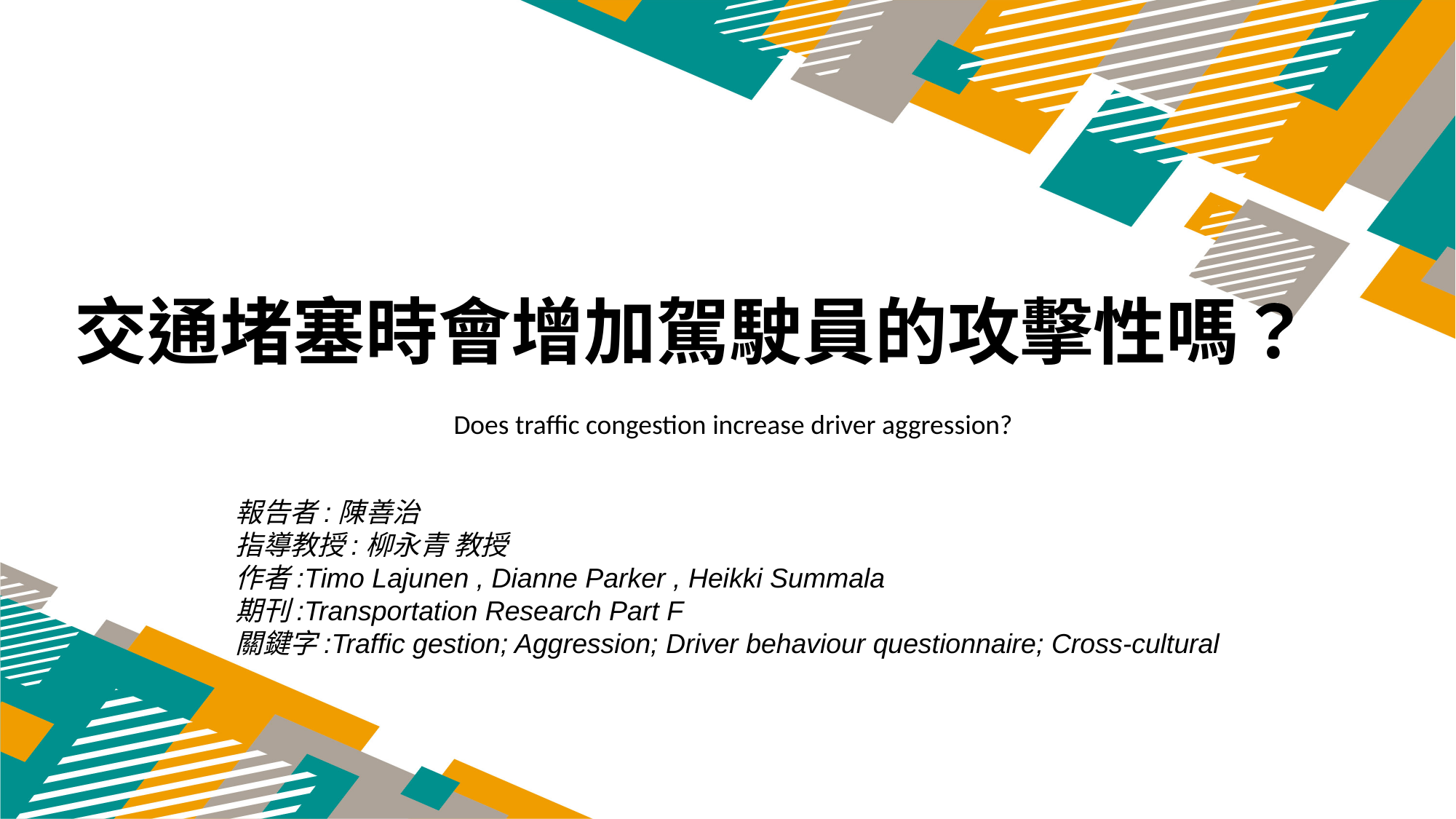

交通堵塞時會增加駕駛員的攻擊性嗎？
Does traffic congestion increase driver aggression?
報告者:陳善治
指導教授:柳永青 教授
作者:Timo Lajunen , Dianne Parker , Heikki Summala
期刊:Transportation Research Part F
關鍵字:Traffic gestion; Aggression; Driver behaviour questionnaire; Cross-cultural